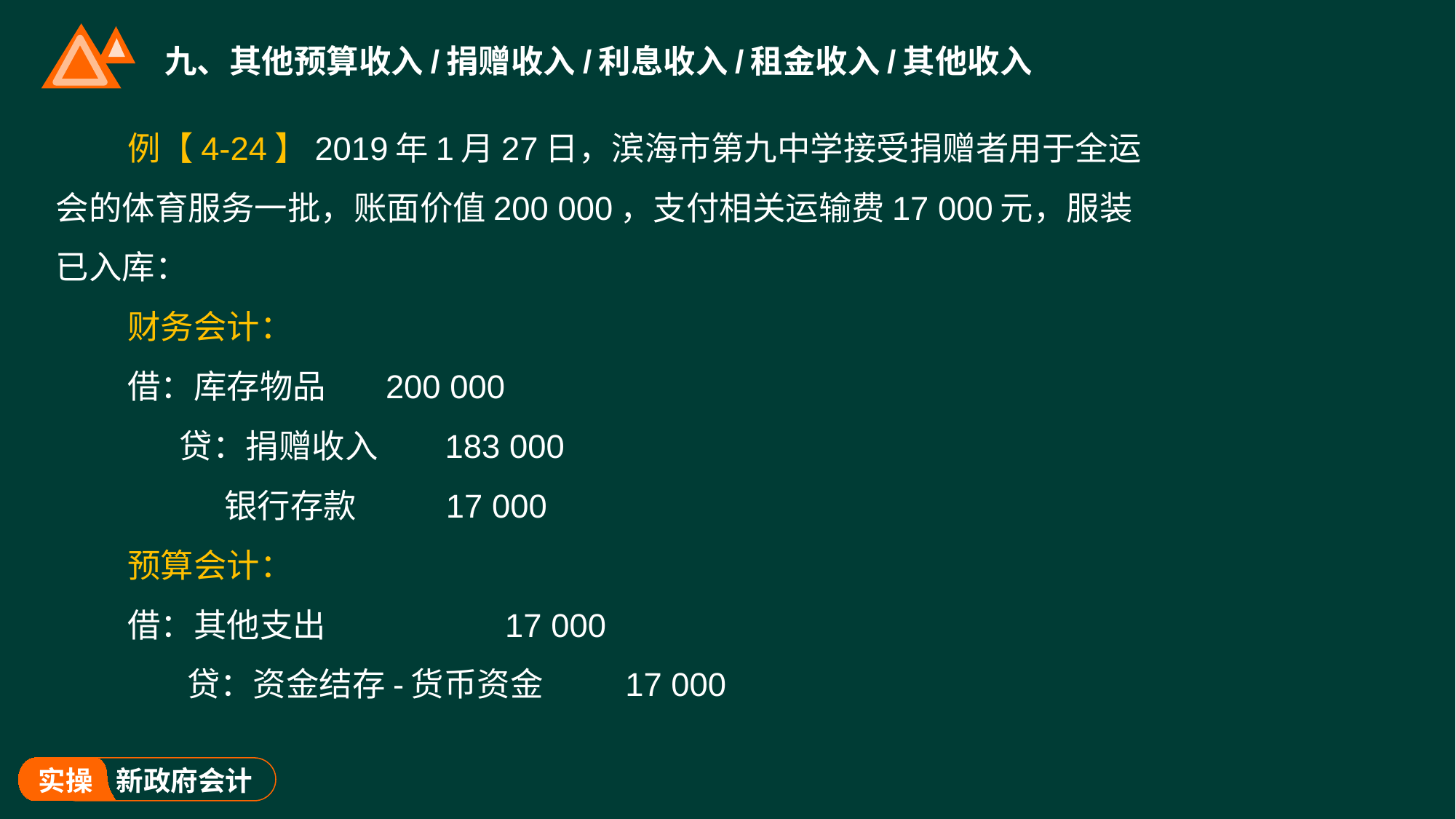

# 九、其他预算收入/捐赠收入/利息收入/租金收入/其他收入
例【4-24】2019年1月27日，滨海市第九中学接受捐赠者用于全运会的体育服务一批，账面价值200 000，支付相关运输费17 000元，服装已入库：
财务会计：
借：库存物品       200 000
      贷：捐赠收入        183 000
            银行存款           17 000
预算会计：
借：其他支出                       17 000
       贷：资金结存-货币资金          17 000